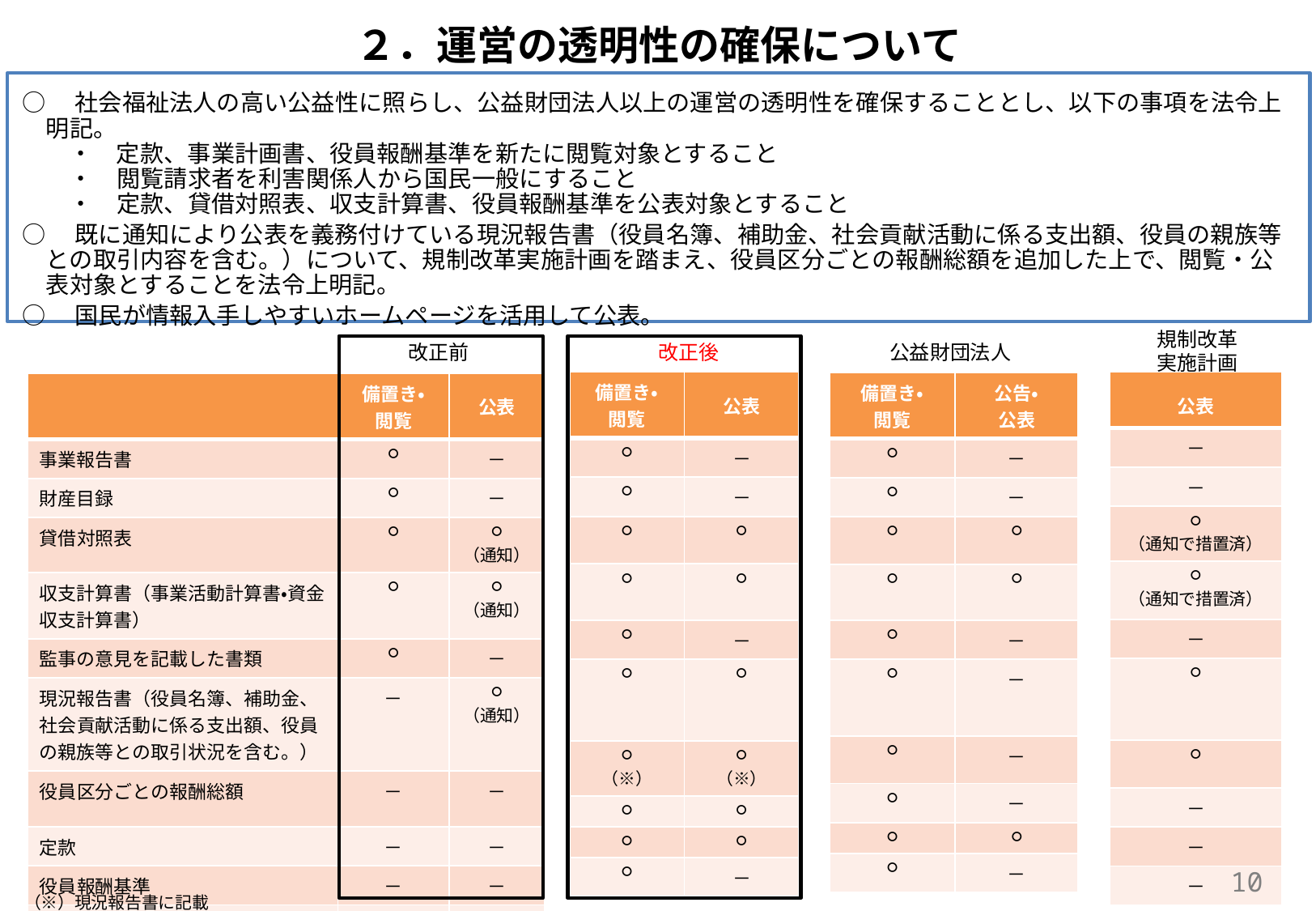

２．運営の透明性の確保について

○　社会福祉法人の高い公益性に照らし、公益財団法人以上の運営の透明性を確保することとし、以下の事項を法令上明記。
　　・　定款、事業計画書、役員報酬基準を新たに閲覧対象とすること
　　・　閲覧請求者を利害関係人から国民一般にすること
　　・　定款、貸借対照表、収支計算書、役員報酬基準を公表対象とすること
○　既に通知により公表を義務付けている現況報告書（役員名簿、補助金、社会貢献活動に係る支出額、役員の親族等との取引内容を含む。）について、規制改革実施計画を踏まえ、役員区分ごとの報酬総額を追加した上で、閲覧・公表対象とすることを法令上明記。
○　国民が情報入手しやすいホームページを活用して公表。
規制改革
実施計画
改正前
改正後
公益財団法人

| 公表 |
| --- |
| － |
| － |
| ○ （通知で措置済） |
| ○ （通知で措置済） |
| － |
| ○ |
| ○ |
| － |
| － |
| － |
| 備置き・ 閲覧 | 公表 |
| --- | --- |
| ○ | － |
| ○ | － |
| ○ | ○ |
| ○ | ○ |
| ○ | － |
| ○ | ○ |
| ○ （※） | ○ （※） |
| ○ | ○ |
| ○ | ○ |
| ○ | － |
| 備置き・ 閲覧 | 公告・ 公表 |
| --- | --- |
| ○ | － |
| ○ | － |
| ○ | ○ |
| ○ | ○ |
| ○ | － |
| ○ | － |
| ○ | － |
| ○ | － |
| ○ | ○ |
| ○ | － |
|  | 備置き・ 閲覧 | 公表 |
| --- | --- | --- |
| 事業報告書 | ○ | － |
| 財産目録 | ○ | － |
| 貸借対照表 | ○ | ○ （通知） |
| 収支計算書（事業活動計算書・資金収支計算書） | ○ | ○ （通知） |
| 監事の意見を記載した書類 | ○ | － |
| 現況報告書（役員名簿、補助金、社会貢献活動に係る支出額、役員の親族等との取引状況を含む。） | － | ○ （通知） |
| 役員区分ごとの報酬総額 | － | － |
| 定款 | － | － |
| 役員報酬基準 | － | － |
| 事業計画書 | － | － |
10
（※）現況報告書に記載